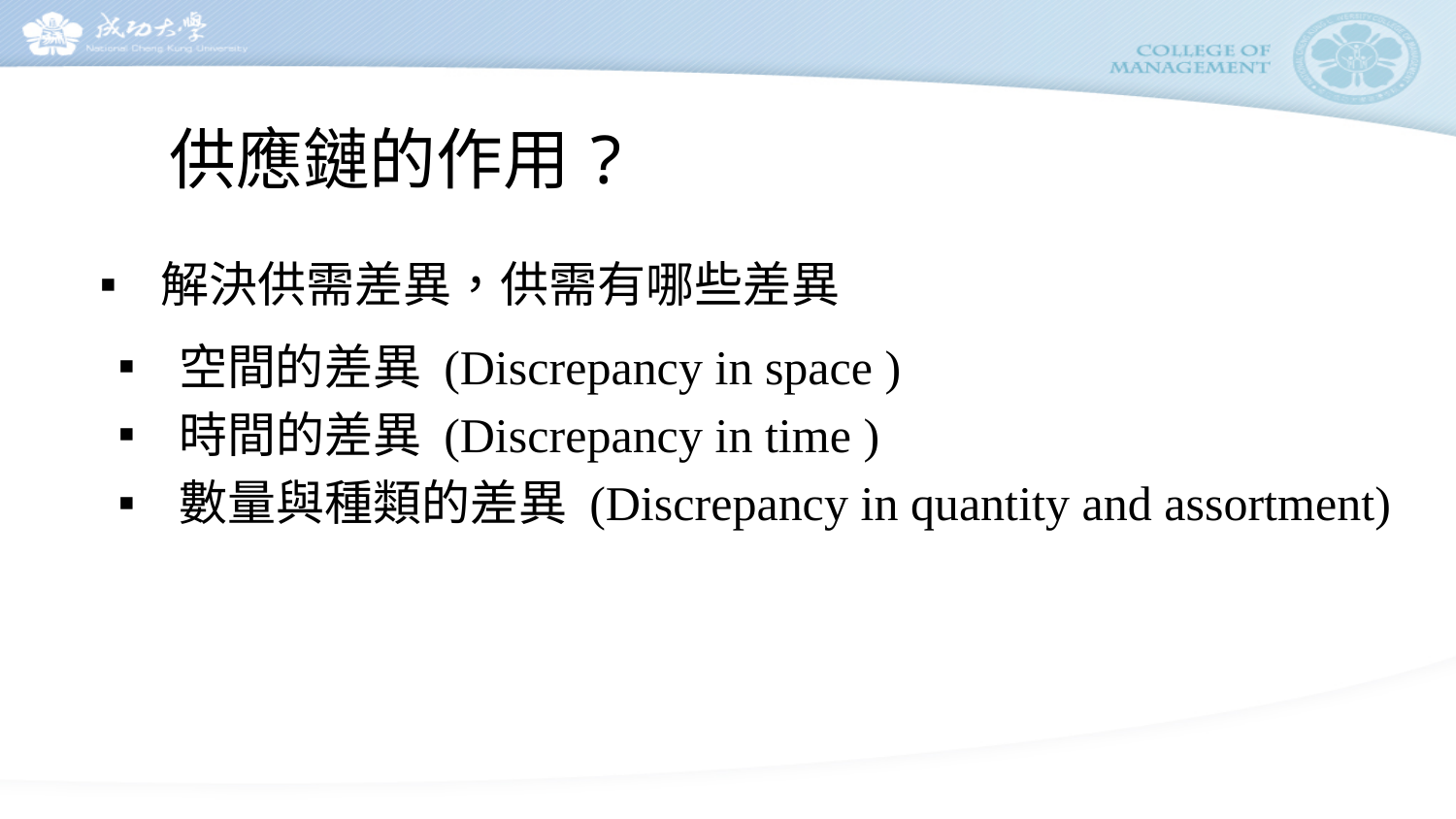

# 供應鏈的作用?
解決供需差異，供需有哪些差異
空間的差異 (Discrepancy in space )
時間的差異 (Discrepancy in time )
數量與種類的差異 (Discrepancy in quantity and assortment)

33